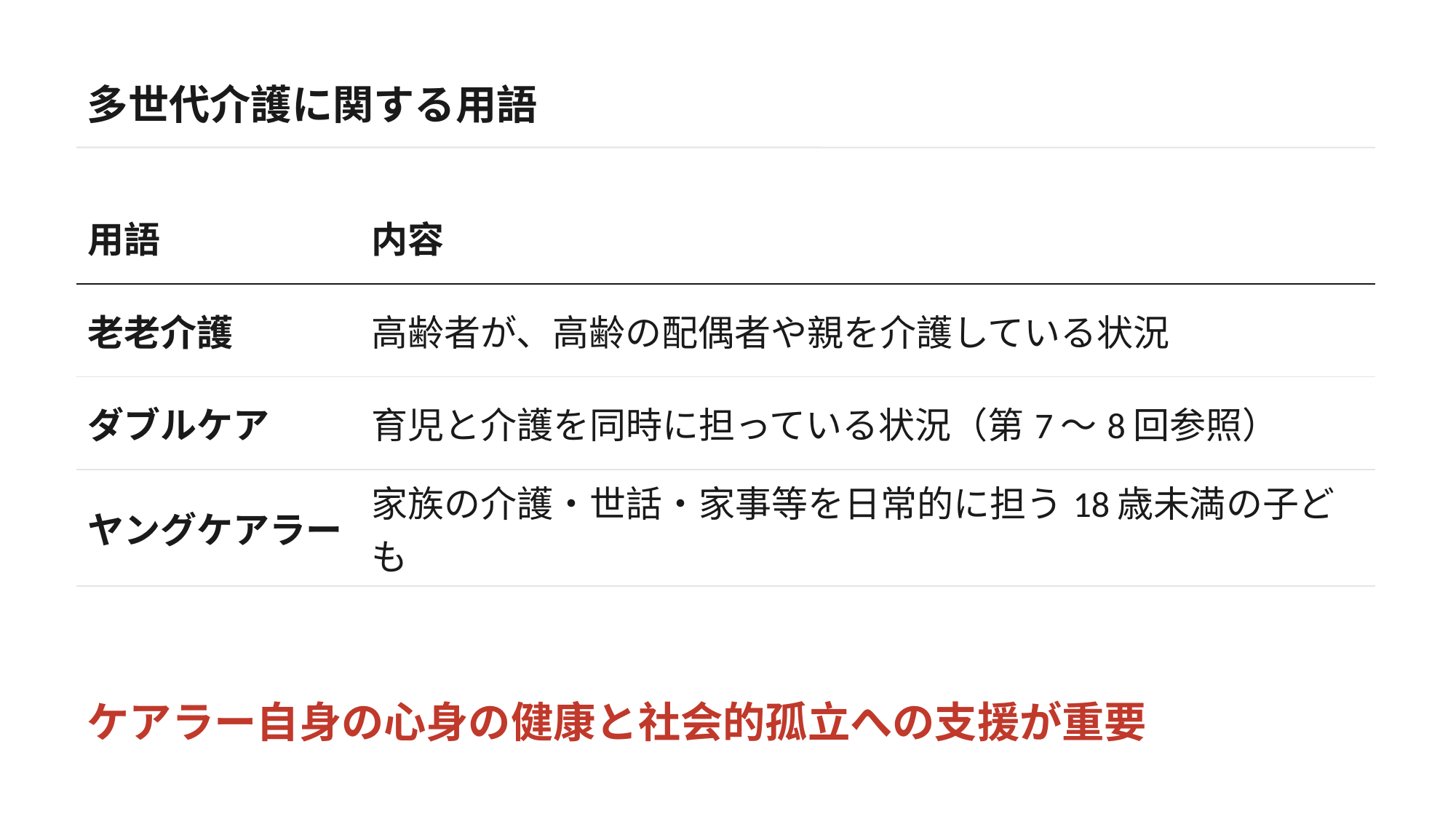

多世代介護に関する用語

| 用語 | 内容 |
| --- | --- |
| 老老介護 | 高齢者が、高齢の配偶者や親を介護している状況 |
| ダブルケア | 育児と介護を同時に担っている状況（第7〜8回参照） |
| ヤングケアラー | 家族の介護・世話・家事等を日常的に担う18歳未満の子ども |
ケアラー自身の心身の健康と社会的孤立への支援が重要